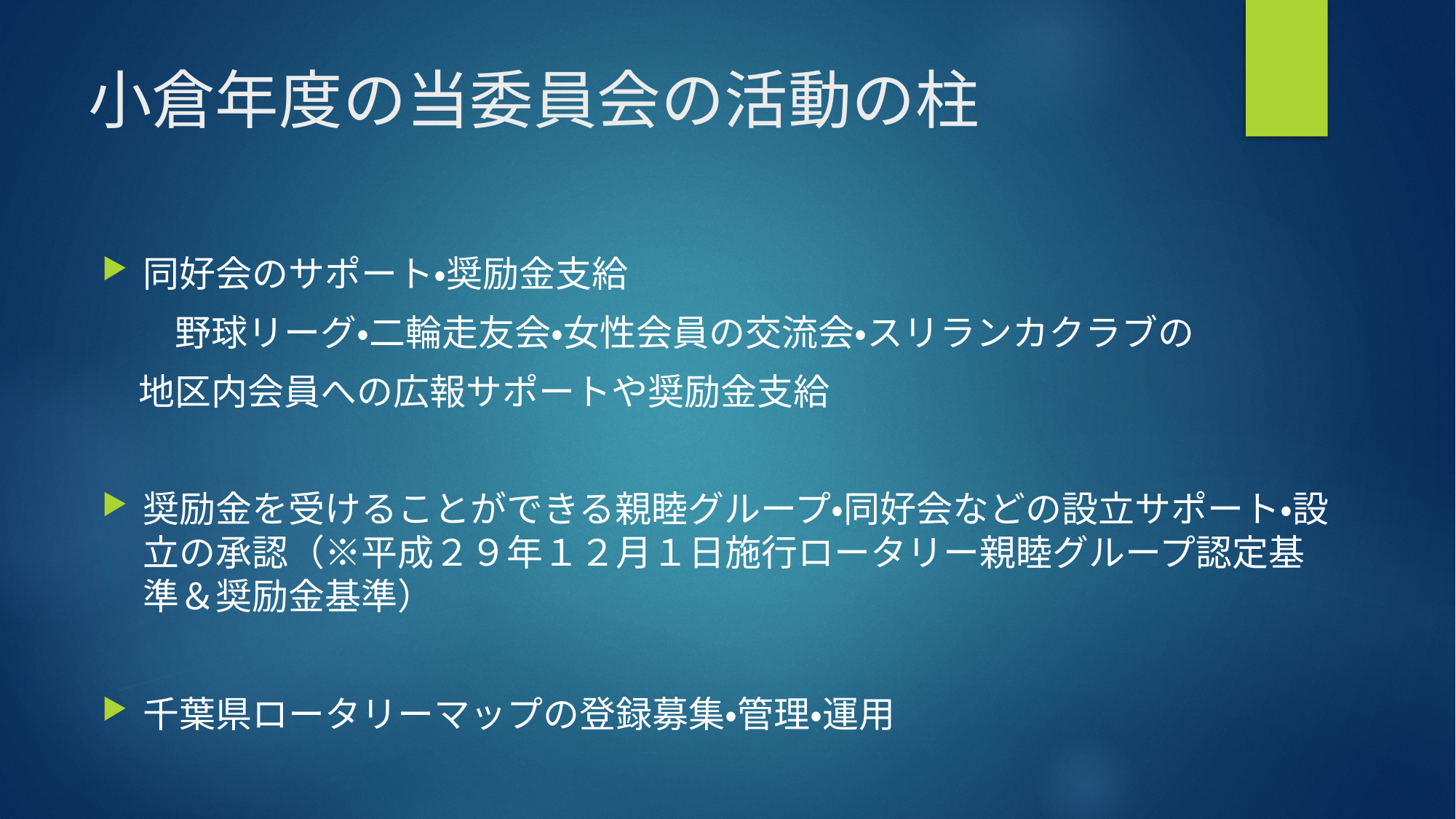

# 小倉年度の当委員会の活動の柱
同好会のサポート・奨励金支給
　　野球リーグ・二輪走友会・女性会員の交流会・スリランカクラブの
　地区内会員への広報サポートや奨励金支給

奨励金を受けることができる親睦グループ・同好会などの設立サポート・設立の承認（※平成２９年１２月１日施行ロータリー親睦グループ認定基準＆奨励金基準）

千葉県ロータリーマップの登録募集・管理・運用